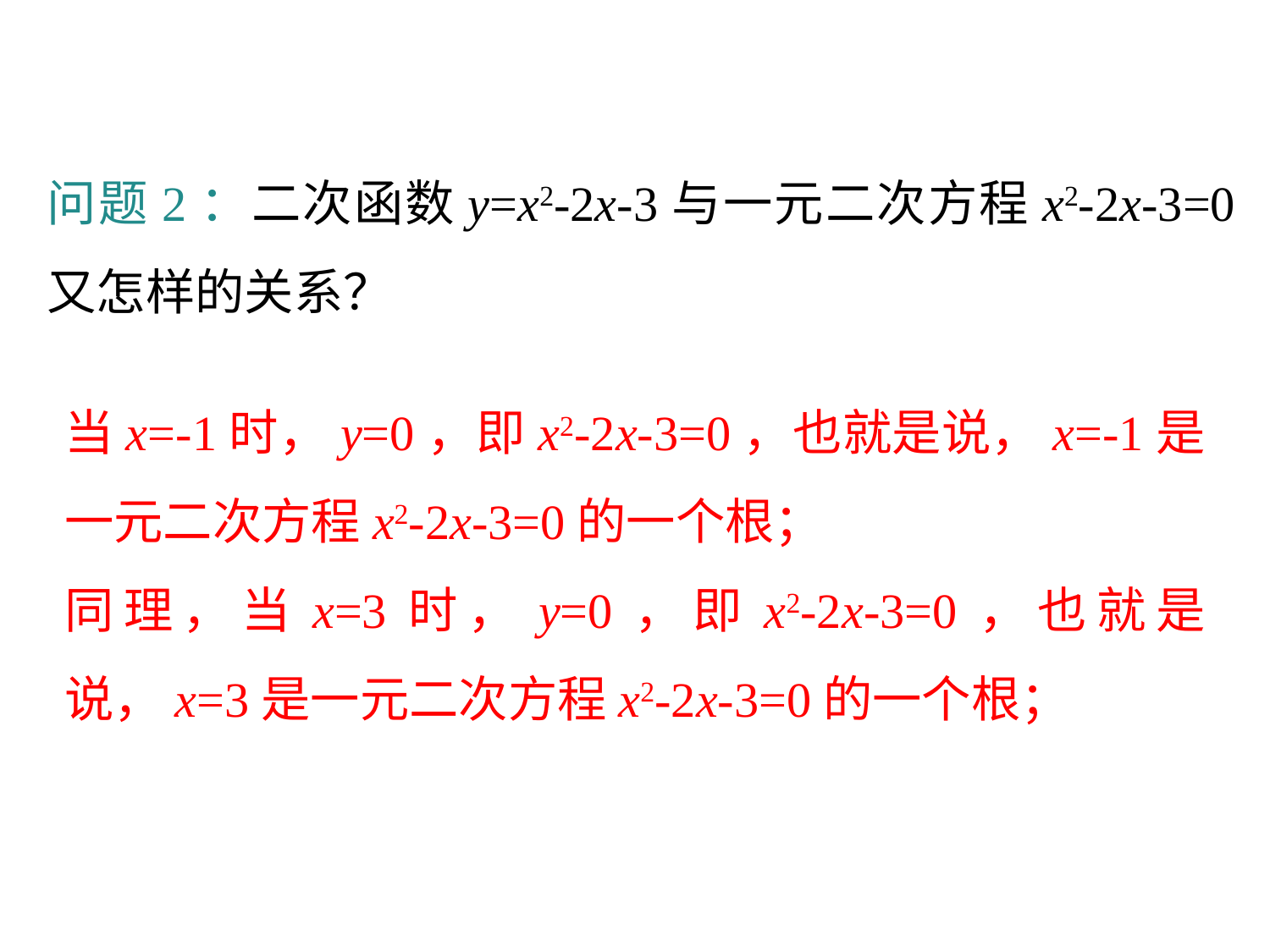

问题2：二次函数y=x2-2x-3与一元二次方程x2-2x-3=0又怎样的关系？
当x=-1时，y=0，即x2-2x-3=0，也就是说，x=-1是一元二次方程x2-2x-3=0的一个根；
同理，当x=3时，y=0，即x2-2x-3=0，也就是说，x=3是一元二次方程x2-2x-3=0的一个根；